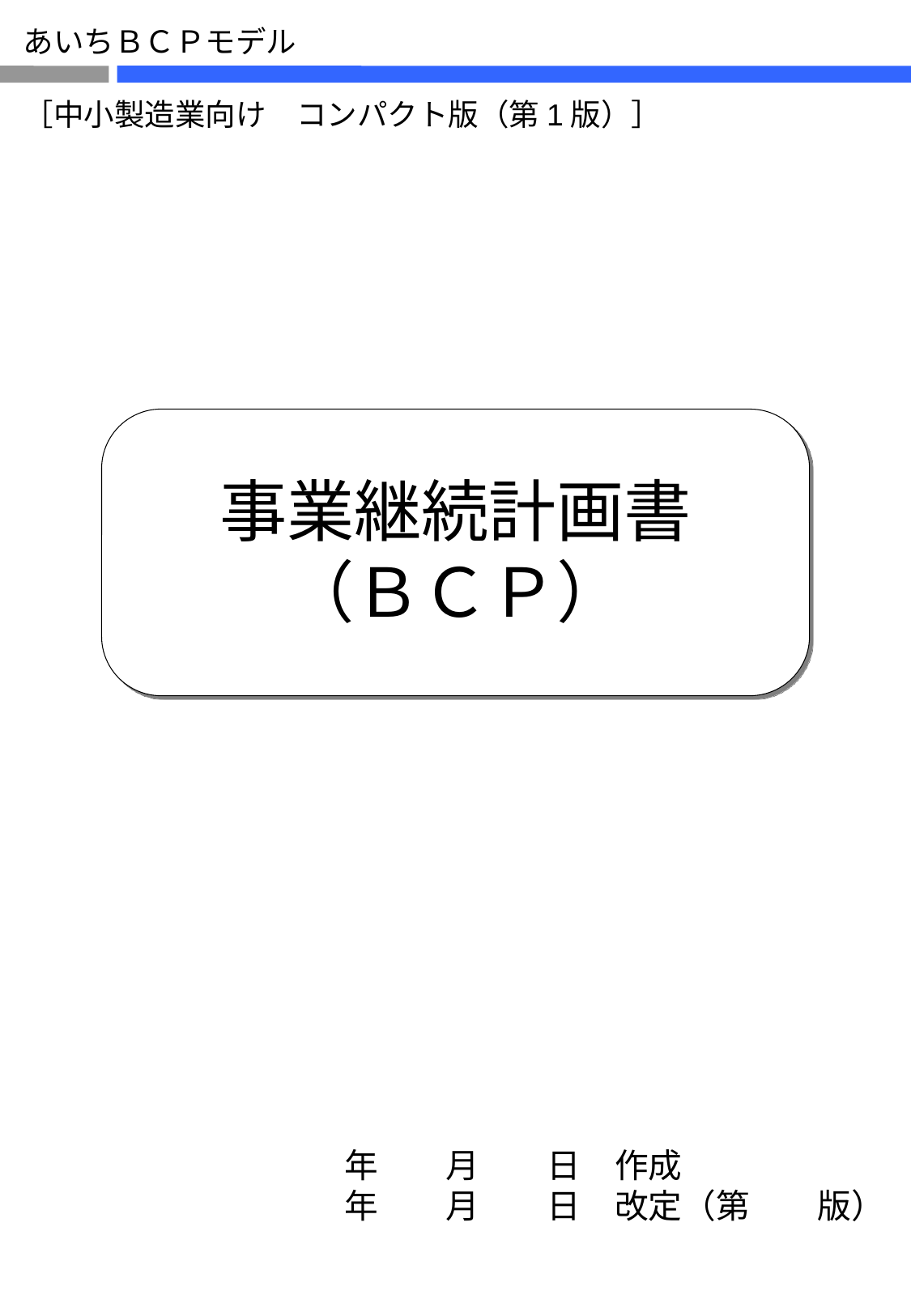

あいちＢＣＰモデル

［中小製造業向け　コンパクト版（第1版）］
# 事業継続計画書 （ＢＣＰ）

　　　　年　　月　　日　作成
　　　　年　　月　　日　改定（第　　版）